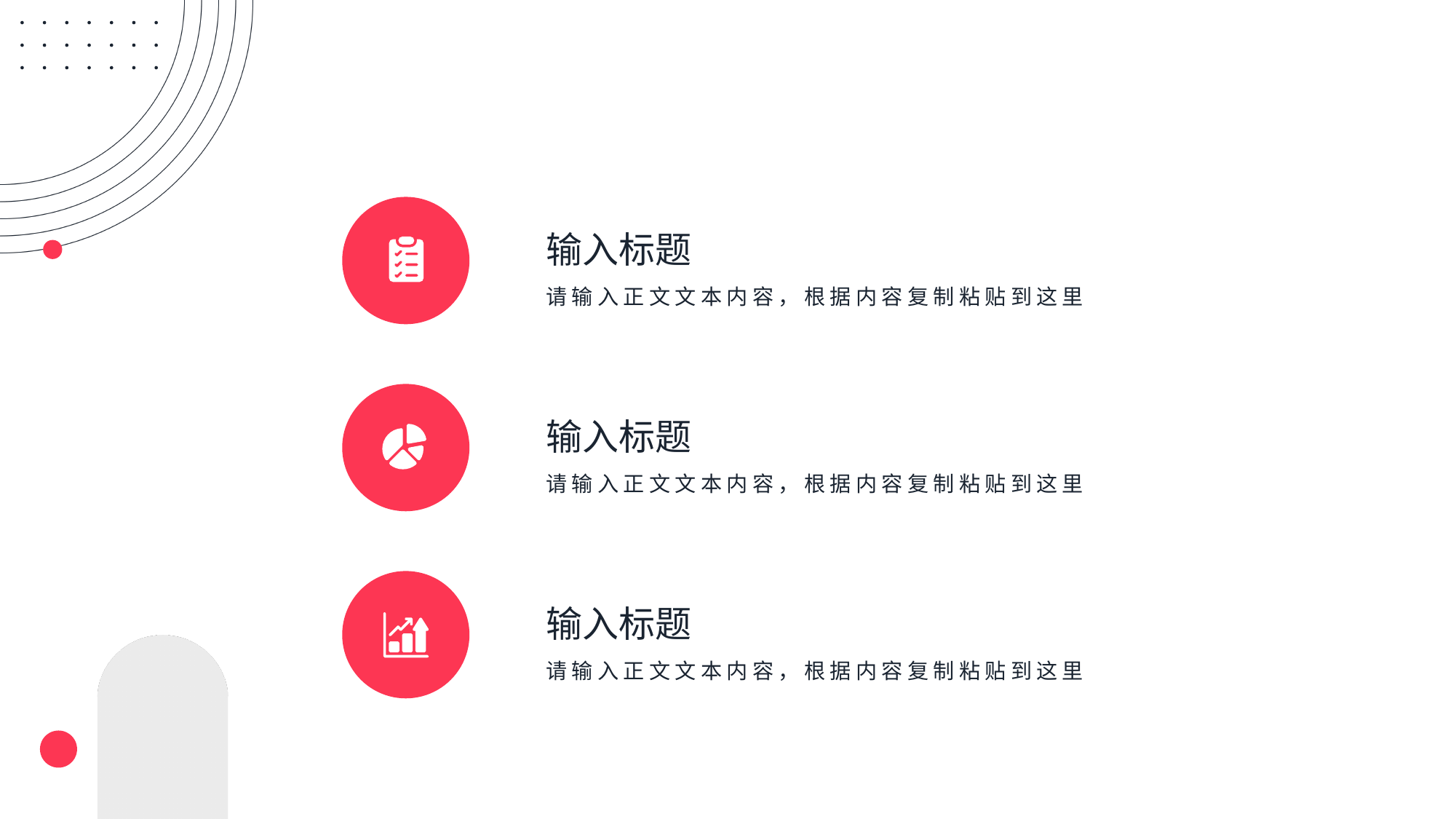

输入标题
请输入正文文本内容，根据内容复制粘贴到这里

输入标题
请输入正文文本内容，根据内容复制粘贴到这里

输入标题
请输入正文文本内容，根据内容复制粘贴到这里